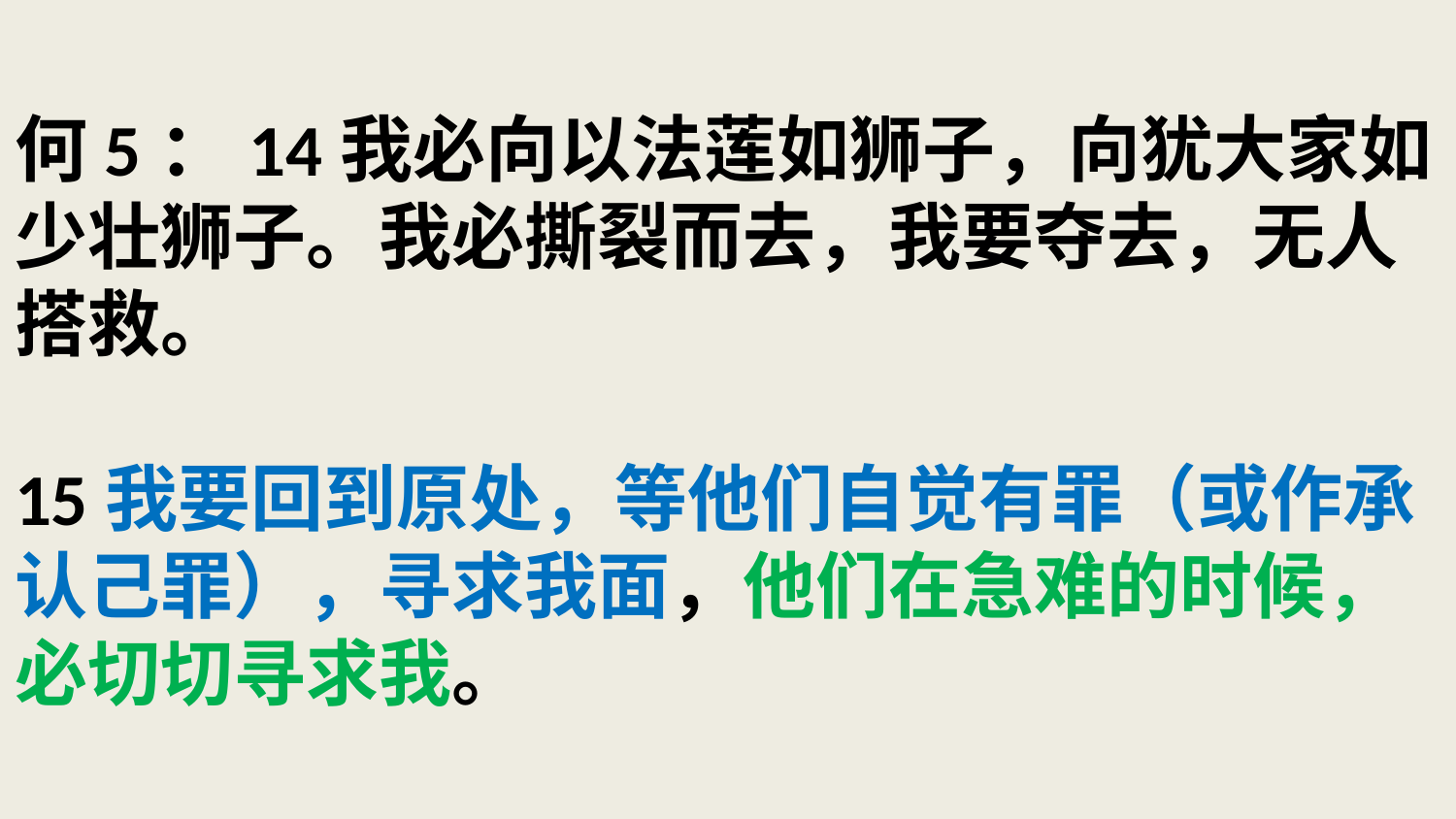

# 何5：14我必向以法莲如狮子，向犹大家如少壮狮子。我必撕裂而去，我要夺去，无人搭救。 15我要回到原处，等他们自觉有罪（或作承认己罪），寻求我面，他们在急难的时候，必切切寻求我。